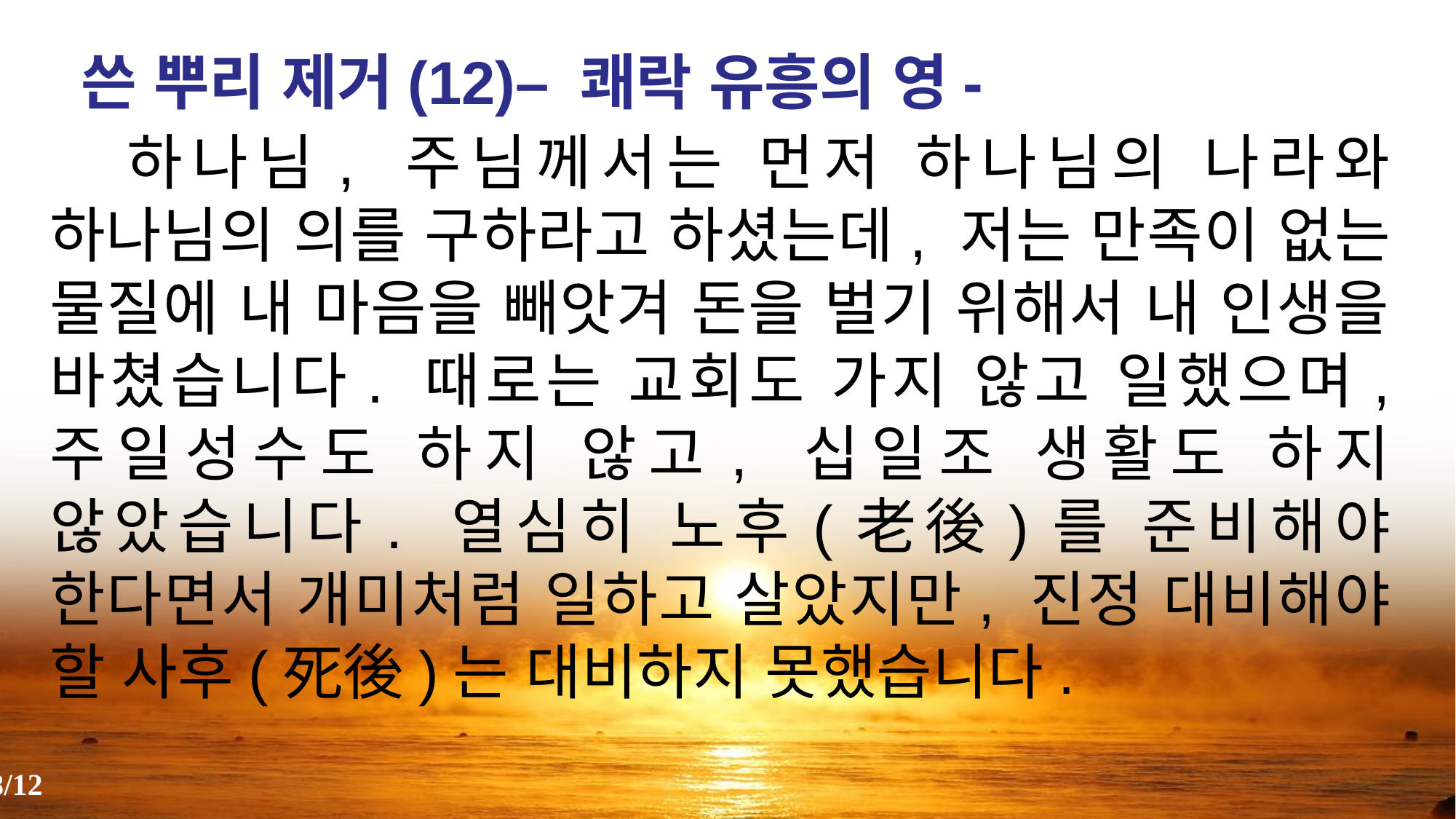

쓴 뿌리 제거(12)– 쾌락 유흥의 영-
  하나님, 주님께서는 먼저 하나님의 나라와 하나님의 의를 구하라고 하셨는데, 저는 만족이 없는 물질에 내 마음을 빼앗겨 돈을 벌기 위해서 내 인생을 바쳤습니다. 때로는 교회도 가지 않고 일했으며, 주일성수도 하지 않고, 십일조 생활도 하지 않았습니다. 열심히 노후(老後)를 준비해야 한다면서 개미처럼 일하고 살았지만, 진정 대비해야 할 사후(死後)는 대비하지 못했습니다.